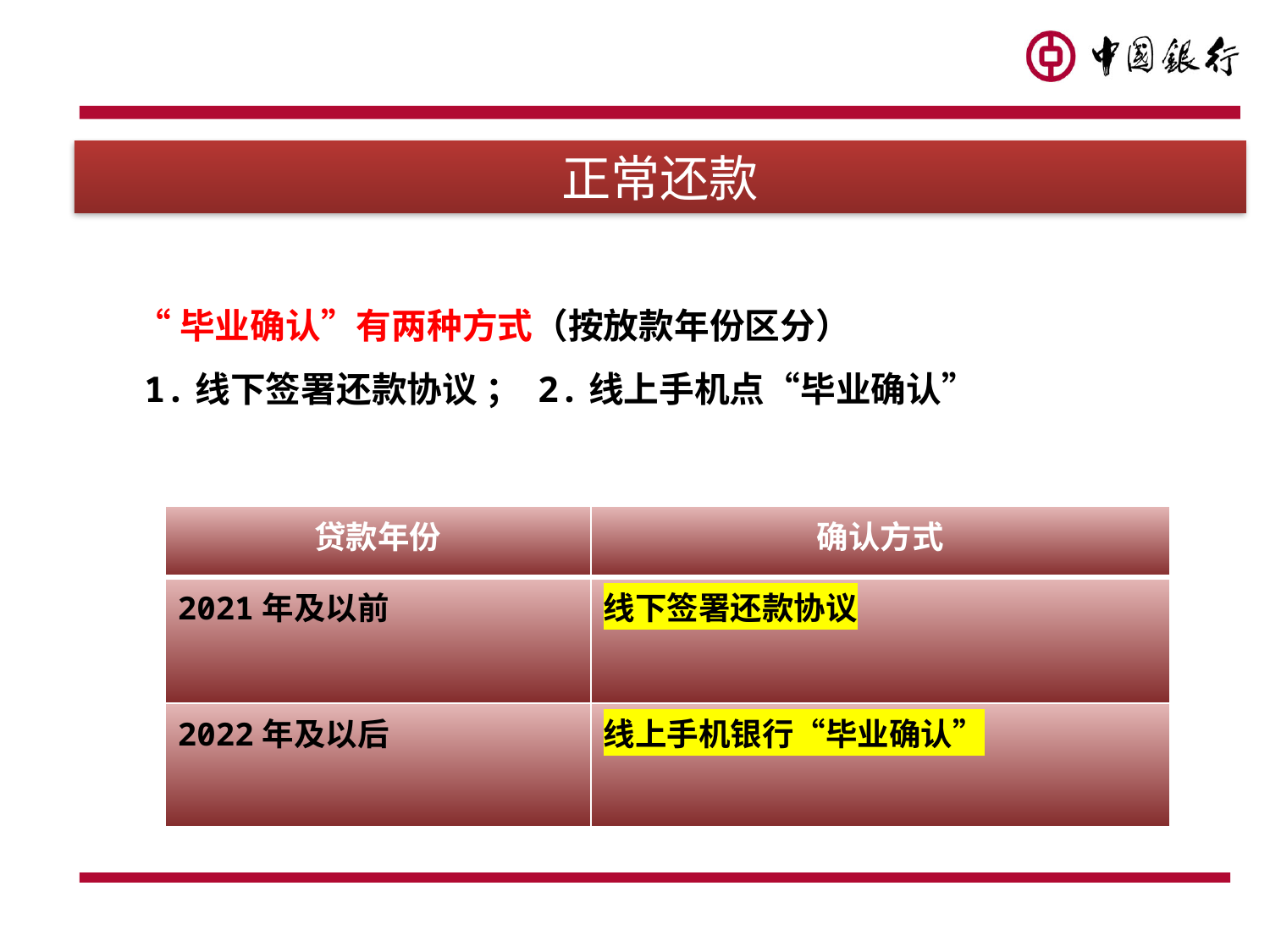

正常还款
# “毕业确认”有两种方式（按放款年份区分） 1.线下签署还款协议 ； 2.线上手机点“毕业确认”
| 贷款年份 | 确认方式 |
| --- | --- |
| 2021年及以前 | 线下签署还款协议 |
| 2022年及以后 | 线上手机银行“毕业确认” |